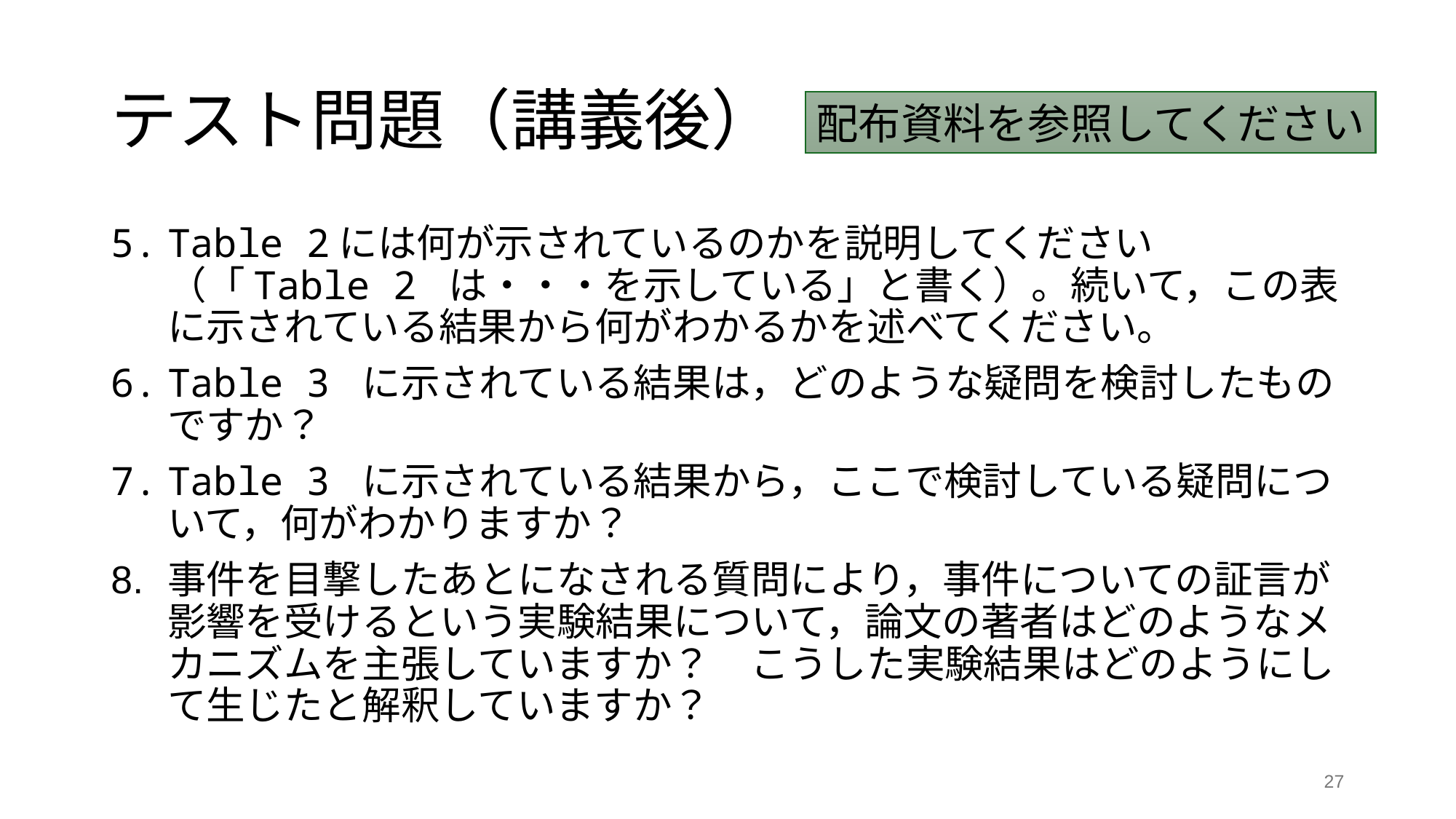

# テスト問題（講義後）
配布資料を参照してください
Table 2には何が示されているのかを説明してください（「Table 2 は・・・を示している」と書く）。続いて，この表に示されている結果から何がわかるかを述べてください。
Table 3 に示されている結果は，どのような疑問を検討したものですか？
Table 3 に示されている結果から，ここで検討している疑問について，何がわかりますか？
事件を目撃したあとになされる質問により，事件についての証言が影響を受けるという実験結果について，論文の著者はどのようなメカニズムを主張していますか？　こうした実験結果はどのようにして生じたと解釈していますか？
27